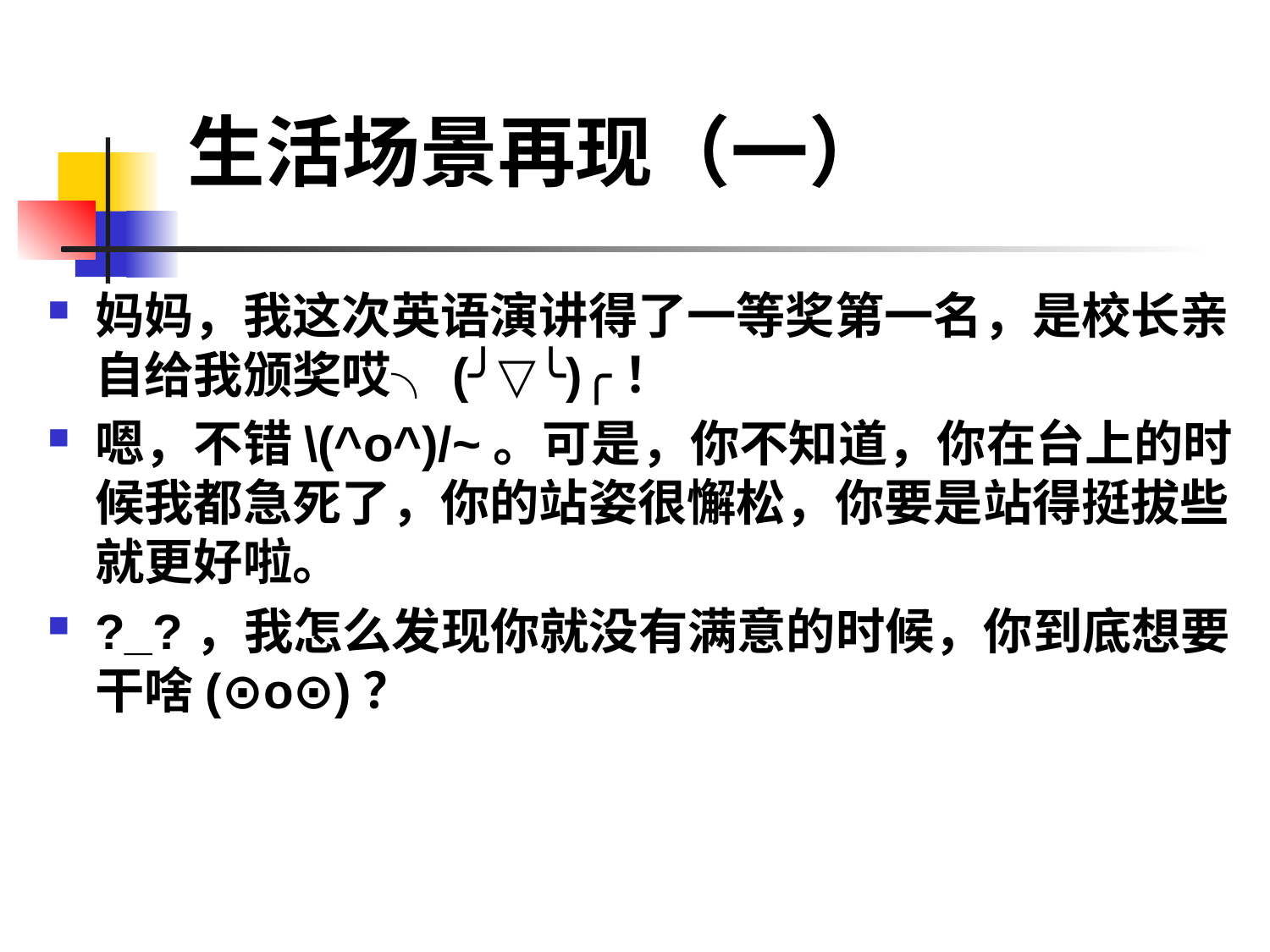

# 生活场景再现（一）
妈妈，我这次英语演讲得了一等奖第一名，是校长亲自给我颁奖哎╮(╯▽╰)╭！
嗯，不错\(^o^)/~。可是，你不知道，你在台上的时候我都急死了，你的站姿很懈松，你要是站得挺拔些就更好啦。
?_?，我怎么发现你就没有满意的时候，你到底想要干啥(⊙o⊙)？